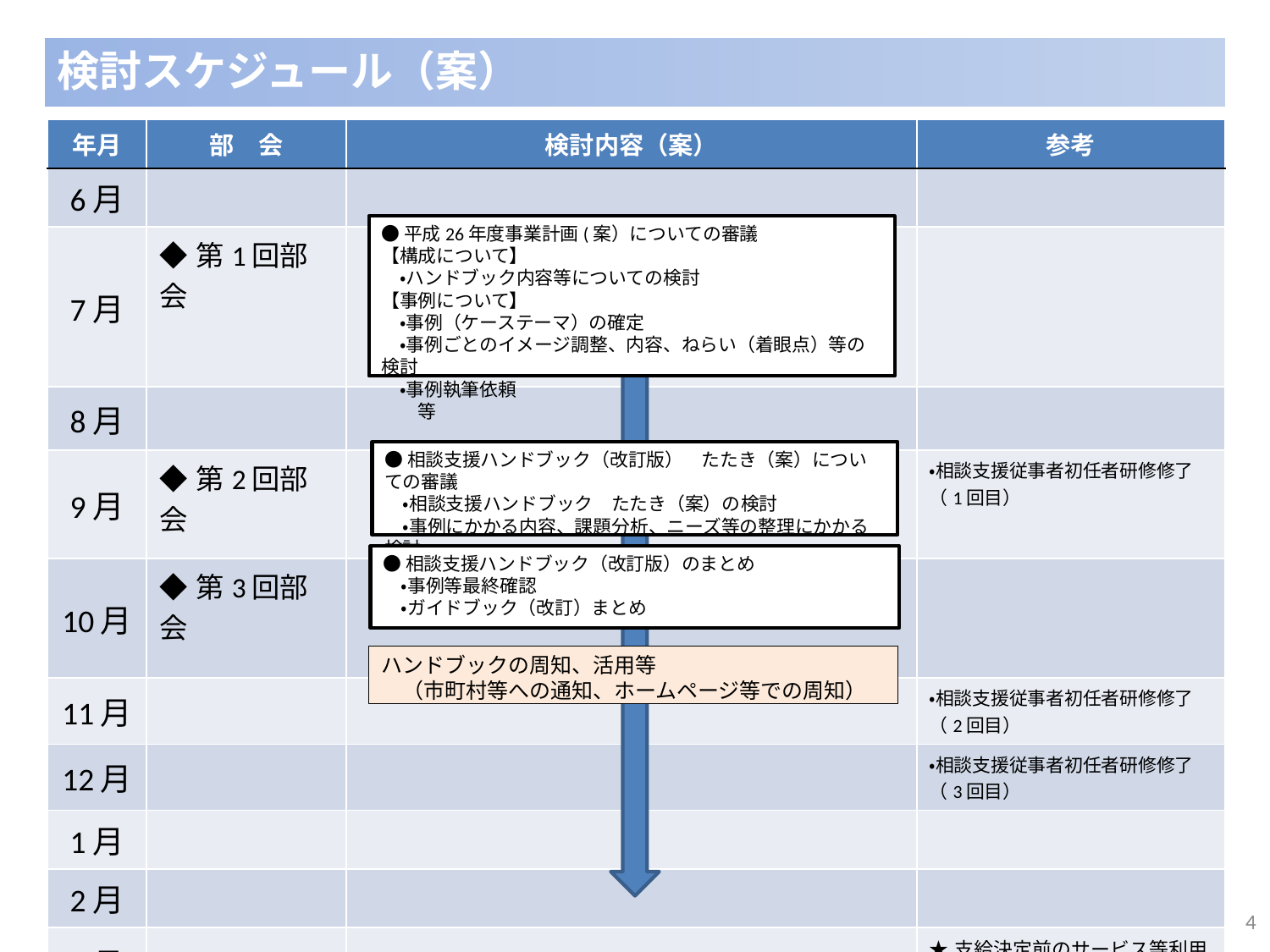

検討スケジュール（案）
| 年月 | 部　会 | 検討内容（案） | 参考 |
| --- | --- | --- | --- |
| 6月 |  |  |  |
| 7月 | ◆第1回部会 |  |  |
| 8月 |  |  |  |
| 9月 | ◆第2回部会 |  | ・相談支援従事者初任者研修修了（1回目） |
| 10月 | ◆第3回部会 |  |  |
| 11月 |  |  | ・相談支援従事者初任者研修修了（2回目） |
| 12月 |  |  | ・相談支援従事者初任者研修修了（3回目） |
| 1月 |  |  |  |
| 2月 |  |  |  |
| 3月 |  |  | ★支給決定前のサービス等利用計画案提出に係る経過措置終了 |

●平成26年度事業計画(案）についての審議
【構成について】
　・ハンドブック内容等についての検討
【事例について】
　・事例（ケーステーマ）の確定
　・事例ごとのイメージ調整、内容、ねらい（着眼点）等の検討
　・事例執筆依頼　　　　　　　　　　　　　　　　　　　　　等

●相談支援ハンドブック（改訂版）　たたき（案）についての審議
　・相談支援ハンドブック　たたき（案）の検討
　・事例にかかる内容、課題分析、ニーズ等の整理にかかる検討

●相談支援ハンドブック（改訂版）のまとめ
　・事例等最終確認
　・ガイドブック（改訂）まとめ

ハンドブックの周知、活用等
　（市町村等への通知、ホームページ等での周知）

4